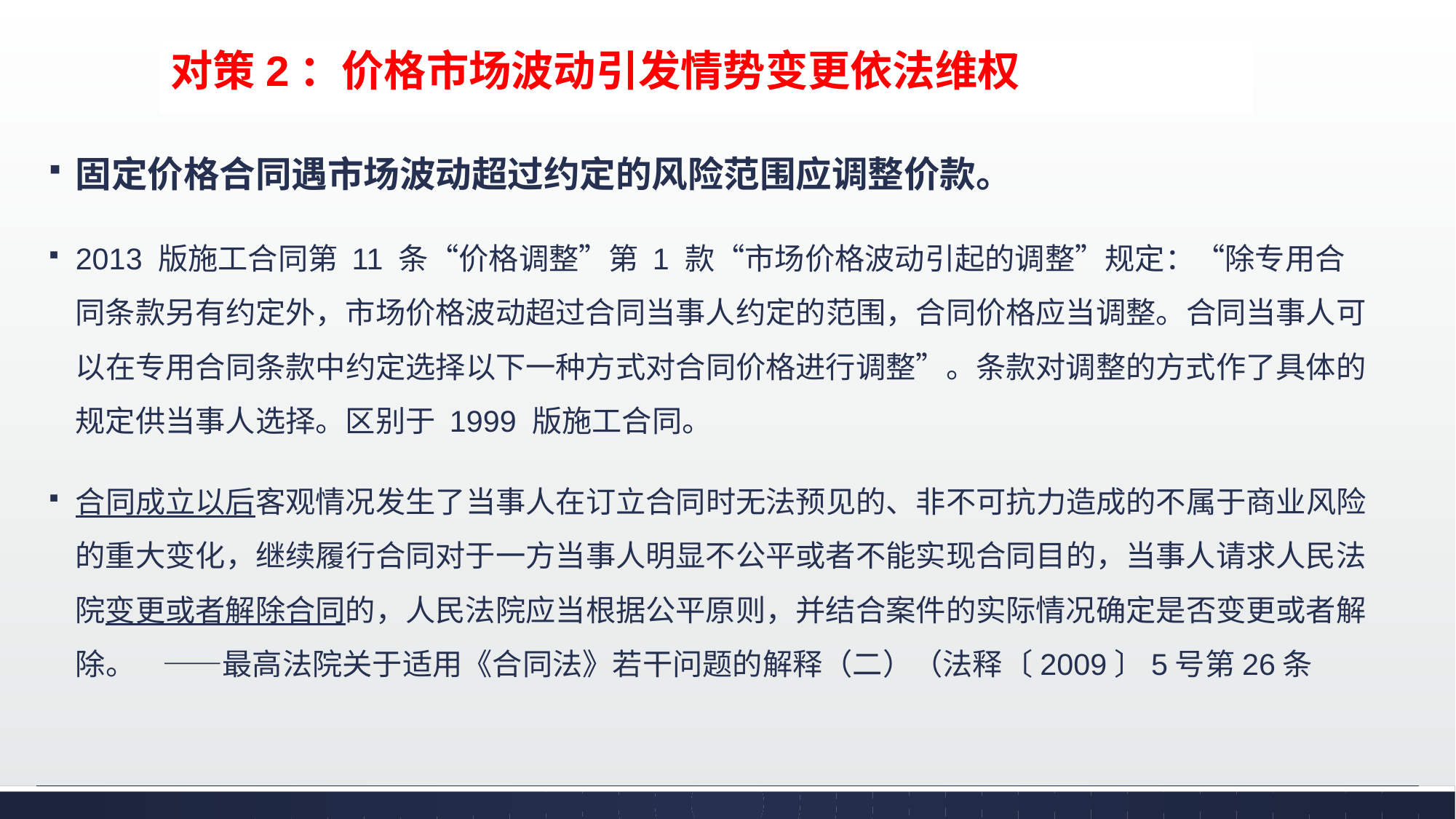

#
对策2：价格市场波动引发情势变更依法维权
固定价格合同遇市场波动超过约定的风险范围应调整价款。
2013 版施工合同第 11 条“价格调整”第 1 款“市场价格波动引起的调整”规定：“除专用合同条款另有约定外，市场价格波动超过合同当事人约定的范围，合同价格应当调整。合同当事人可以在专用合同条款中约定选择以下一种方式对合同价格进行调整”。条款对调整的方式作了具体的规定供当事人选择。区别于 1999 版施工合同。
合同成立以后客观情况发生了当事人在订立合同时无法预见的、非不可抗力造成的不属于商业风险的重大变化，继续履行合同对于一方当事人明显不公平或者不能实现合同目的，当事人请求人民法院变更或者解除合同的，人民法院应当根据公平原则，并结合案件的实际情况确定是否变更或者解除。    ——最高法院关于适用《合同法》若干问题的解释（二）（法释〔2009〕5号第26条